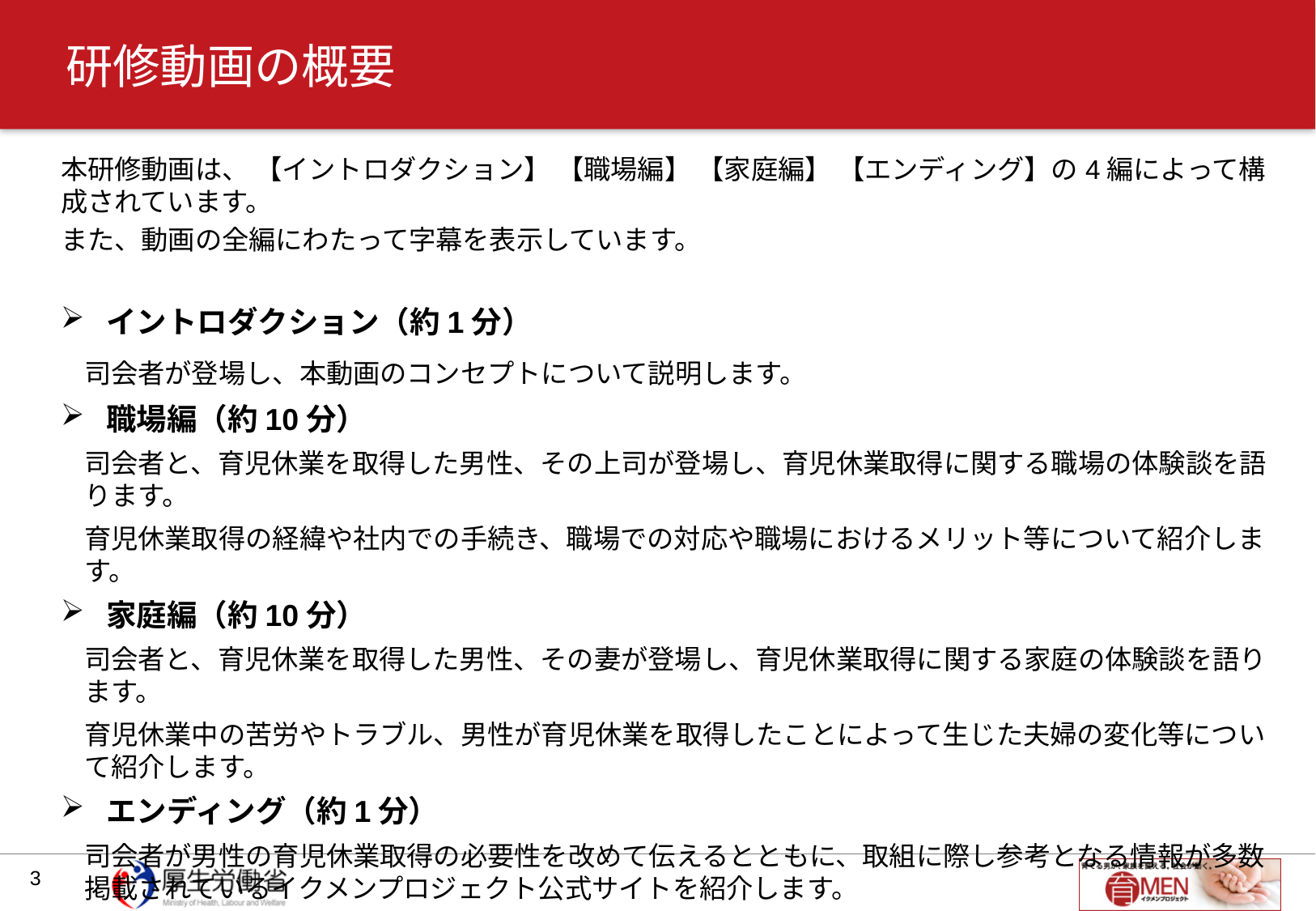

# 研修動画の概要
本研修動画は、 【イントロダクション】 【職場編】 【家庭編】 【エンディング】の4編によって構成されています。
また、動画の全編にわたって字幕を表示しています。

イントロダクション（約1分）
司会者が登場し、本動画のコンセプトについて説明します。
職場編（約10分）
司会者と、育児休業を取得した男性、その上司が登場し、育児休業取得に関する職場の体験談を語ります。
育児休業取得の経緯や社内での手続き、職場での対応や職場におけるメリット等について紹介します。
家庭編（約10分）
司会者と、育児休業を取得した男性、その妻が登場し、育児休業取得に関する家庭の体験談を語ります。
育児休業中の苦労やトラブル、男性が育児休業を取得したことによって生じた夫婦の変化等について紹介します。
エンディング（約1分）
司会者が男性の育児休業取得の必要性を改めて伝えるとともに、取組に際し参考となる情報が多数掲載されているイクメンプロジェクト公式サイトを紹介します。
3